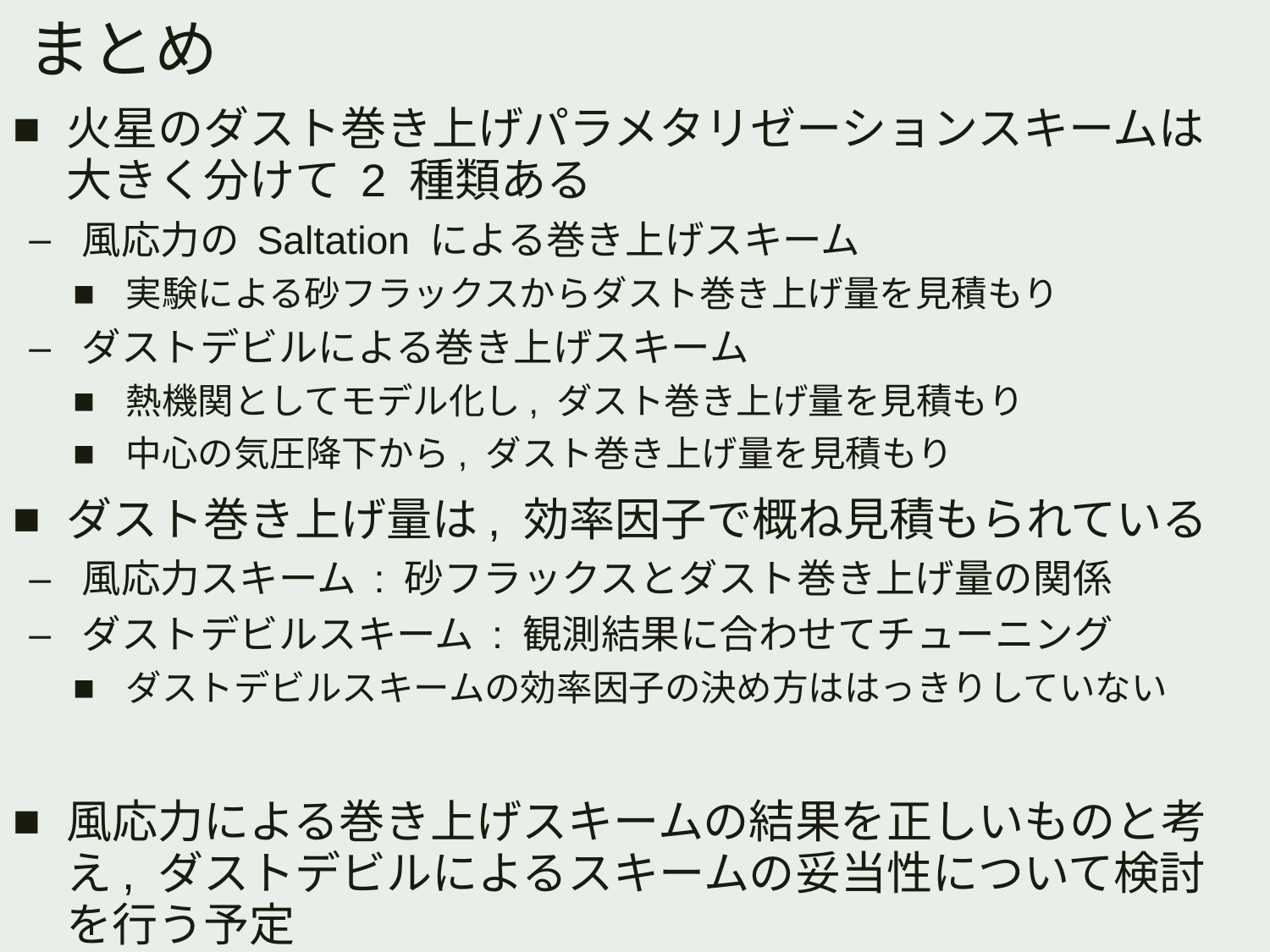

# まとめ
火星のダスト巻き上げパラメタリゼーションスキームは大きく分けて 2 種類ある
風応力の Saltation による巻き上げスキーム
実験による砂フラックスからダスト巻き上げ量を見積もり
ダストデビルによる巻き上げスキーム
熱機関としてモデル化し, ダスト巻き上げ量を見積もり
中心の気圧降下から, ダスト巻き上げ量を見積もり
ダスト巻き上げ量は, 効率因子で概ね見積もられている
風応力スキーム : 砂フラックスとダスト巻き上げ量の関係
ダストデビルスキーム : 観測結果に合わせてチューニング
ダストデビルスキームの効率因子の決め方ははっきりしていない

風応力による巻き上げスキームの結果を正しいものと考え, ダストデビルによるスキームの妥当性について検討を行う予定